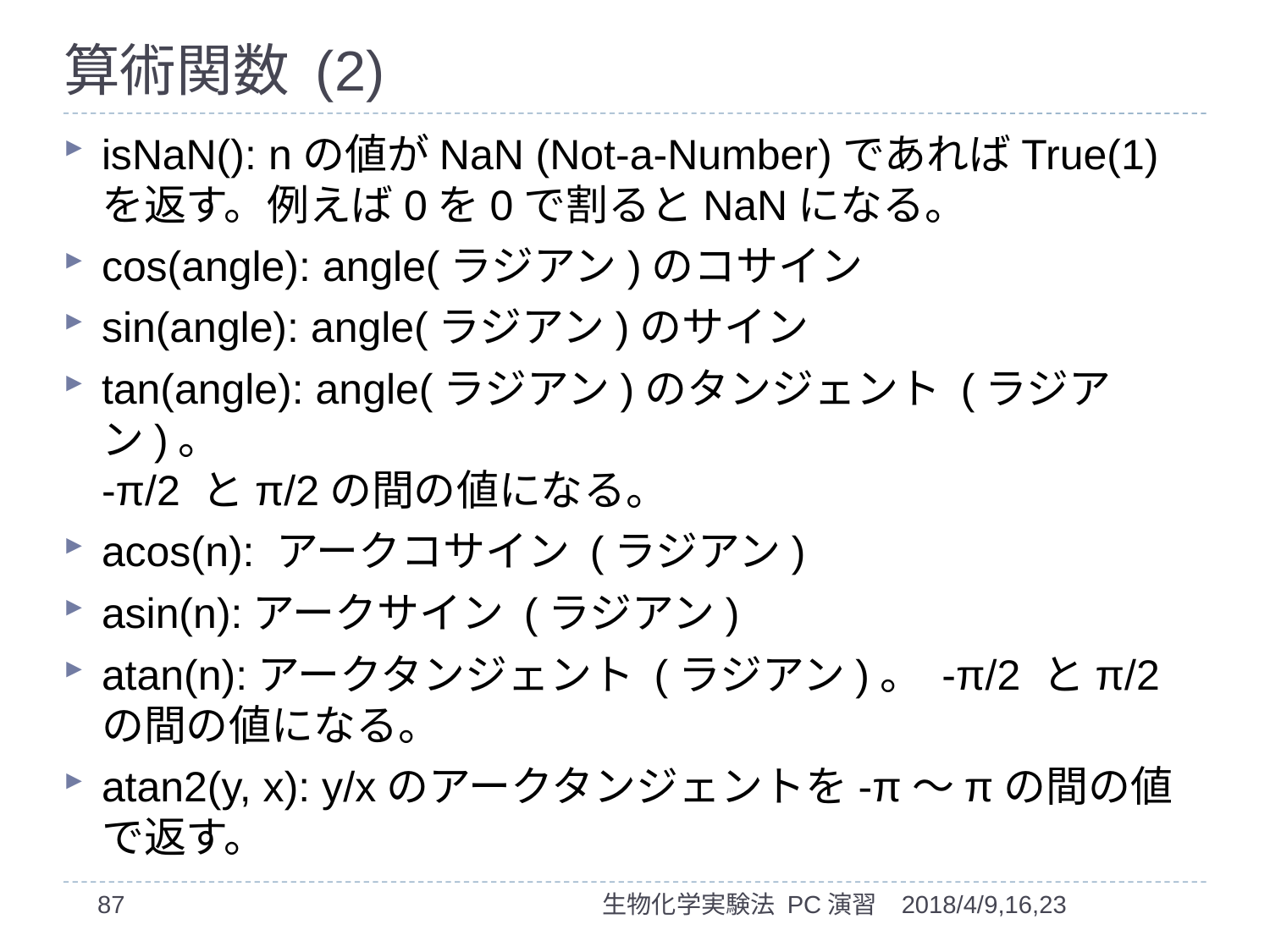

# 算術関数 (2)
isNaN(): nの値がNaN (Not-a-Number)であればTrue(1)を返す。例えば0を0で割るとNaNになる。
cos(angle): angle(ラジアン)のコサイン
sin(angle): angle(ラジアン)のサイン
tan(angle): angle(ラジアン)のタンジェント (ラジアン)。
-π/2 とπ/2の間の値になる。
acos(n): アークコサイン (ラジアン)
asin(n):アークサイン (ラジアン)
atan(n):アークタンジェント (ラジアン)。 -π/2 とπ/2の間の値になる。
atan2(y, x): y/xのアークタンジェントを-π～πの間の値で返す。

87
生物化学実験法 PC演習
2018/4/9,16,23